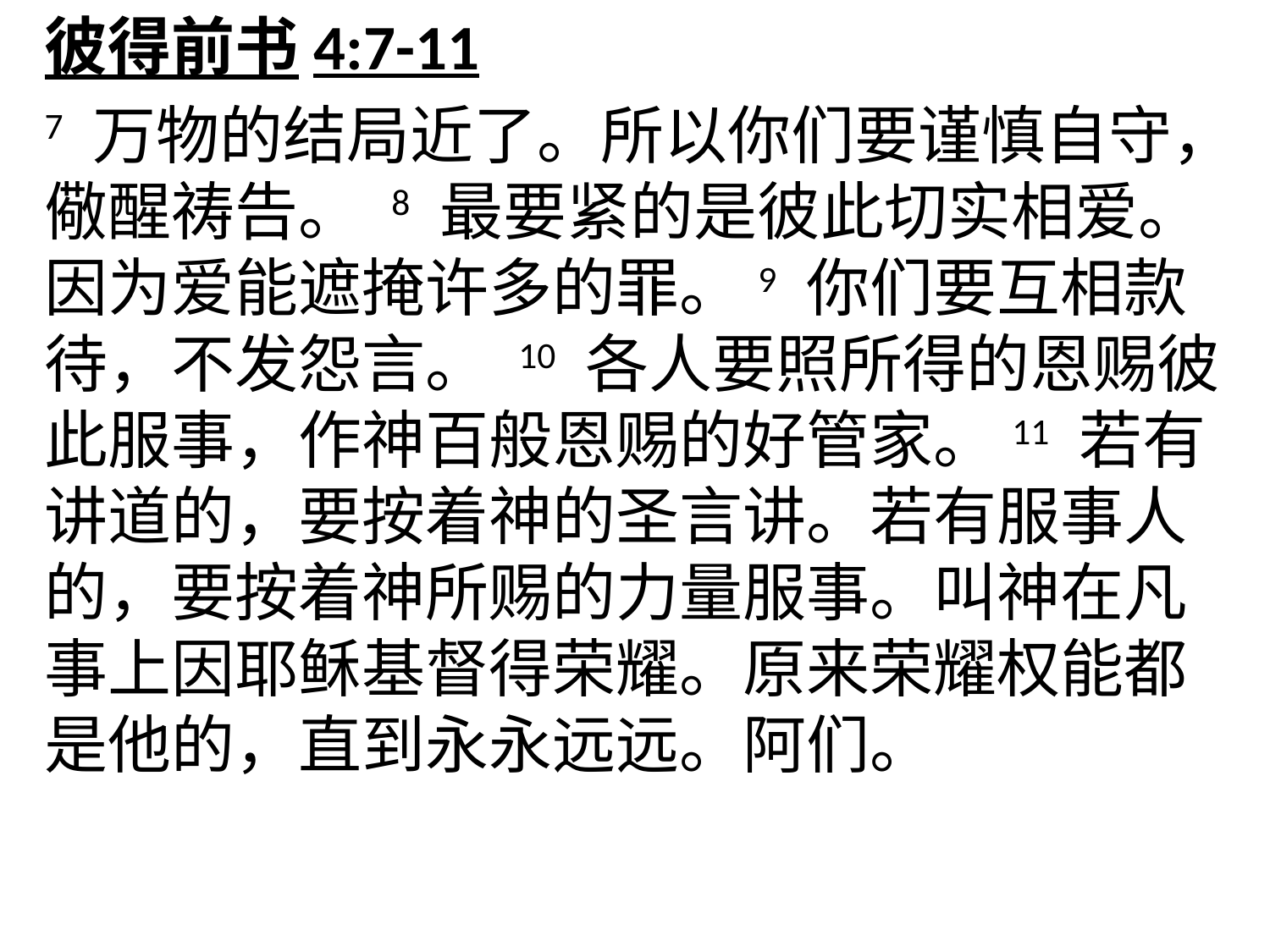

彼得前书4:7-11
7 万物的结局近了。所以你们要谨慎自守，儆醒祷告。 8 最要紧的是彼此切实相爱。因为爱能遮掩许多的罪。9 你们要互相款待，不发怨言。 10 各人要照所得的恩赐彼此服事，作神百般恩赐的好管家。11 若有讲道的，要按着神的圣言讲。若有服事人的，要按着神所赐的力量服事。叫神在凡事上因耶稣基督得荣耀。原来荣耀权能都是他的，直到永永远远。阿们。